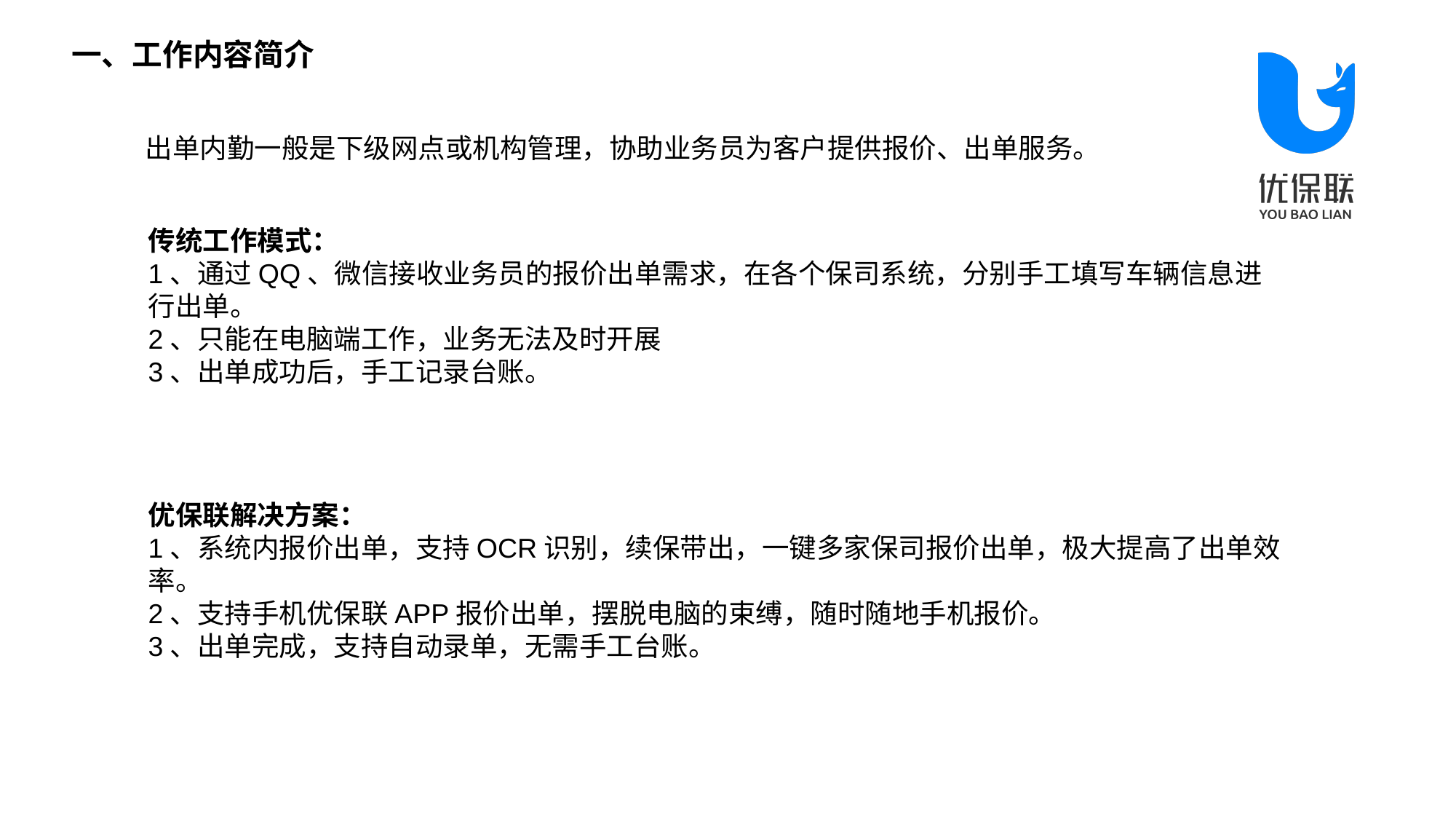

一、工作内容简介
出单内勤一般是下级网点或机构管理，协助业务员为客户提供报价、出单服务。
传统工作模式：
1、通过QQ、微信接收业务员的报价出单需求，在各个保司系统，分别手工填写车辆信息进行出单。
2、只能在电脑端工作，业务无法及时开展
3、出单成功后，手工记录台账。
优保联解决方案：
1、系统内报价出单，支持OCR识别，续保带出，一键多家保司报价出单，极大提高了出单效率。
2、支持手机优保联APP报价出单，摆脱电脑的束缚，随时随地手机报价。
3、出单完成，支持自动录单，无需手工台账。